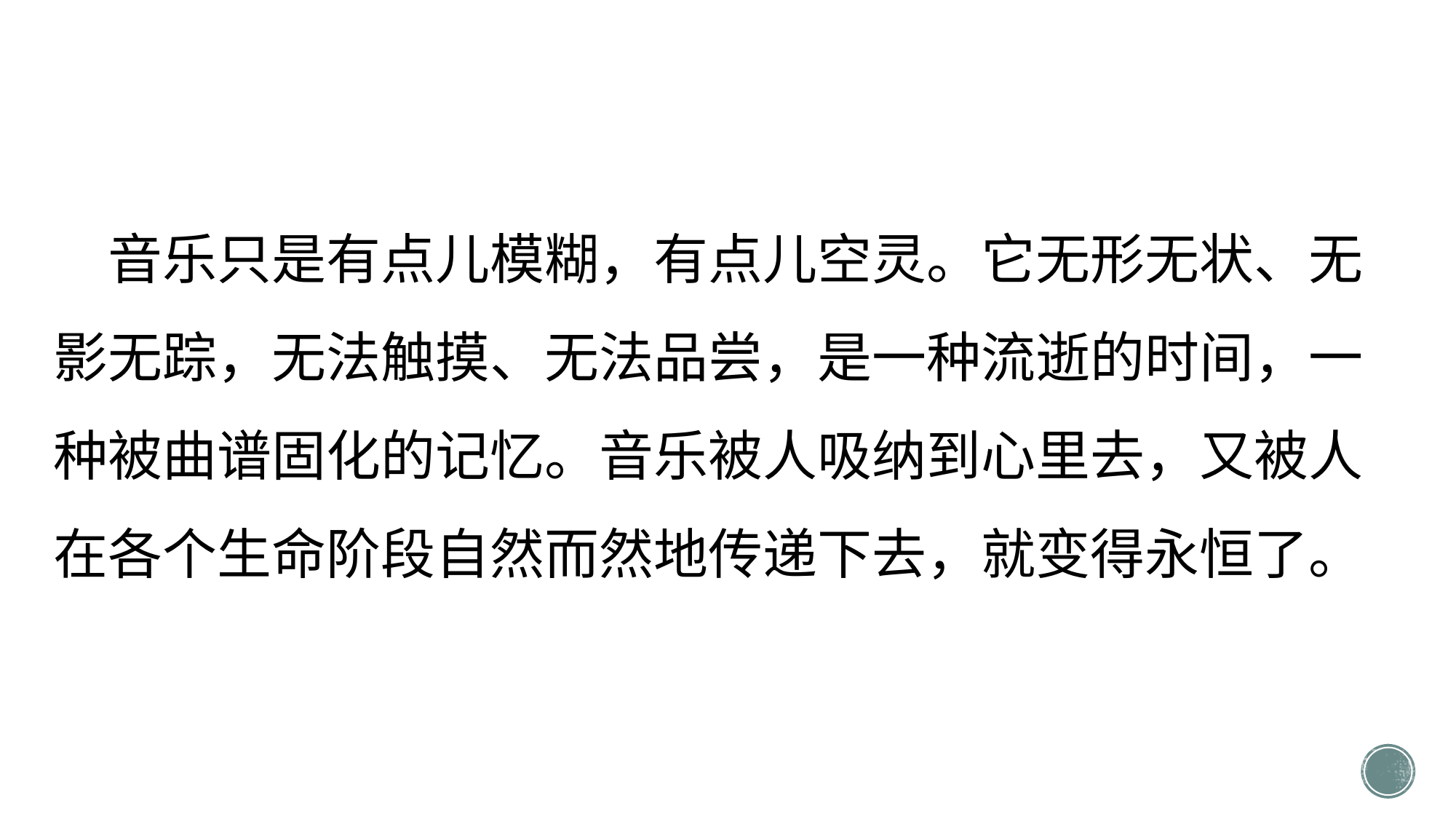

音乐只是有点儿模糊，有点儿空灵。它无形无状、无影无踪，无法触摸、无法品尝，是一种流逝的时间，一种被曲谱固化的记忆。音乐被人吸纳到心里去，又被人在各个生命阶段自然而然地传递下去，就变得永恒了。